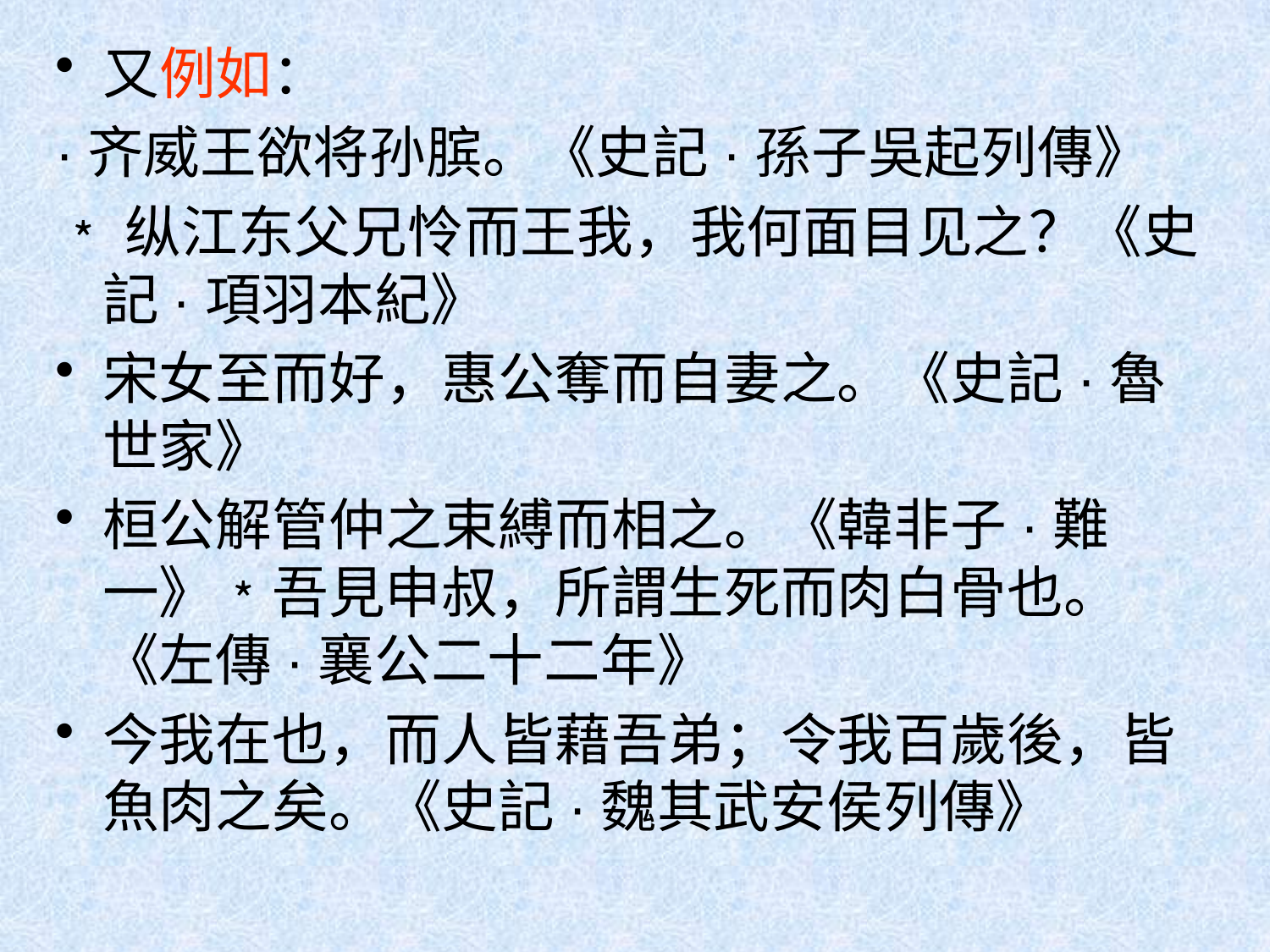

又例如：
·齐威王欲将孙膑。《史記·孫子吳起列傳》
﹡纵江东父兄怜而王我，我何面目见之？《史記·項羽本紀》
宋女至而好，惠公奪而自妻之。《史記·魯世家》
桓公解管仲之束縛而相之。《韓非子·難一》﹡吾見申叔，所謂生死而肉白骨也。《左傳·襄公二十二年》
今我在也，而人皆藉吾弟；令我百歲後，皆魚肉之矣。《史記·魏其武安侯列傳》